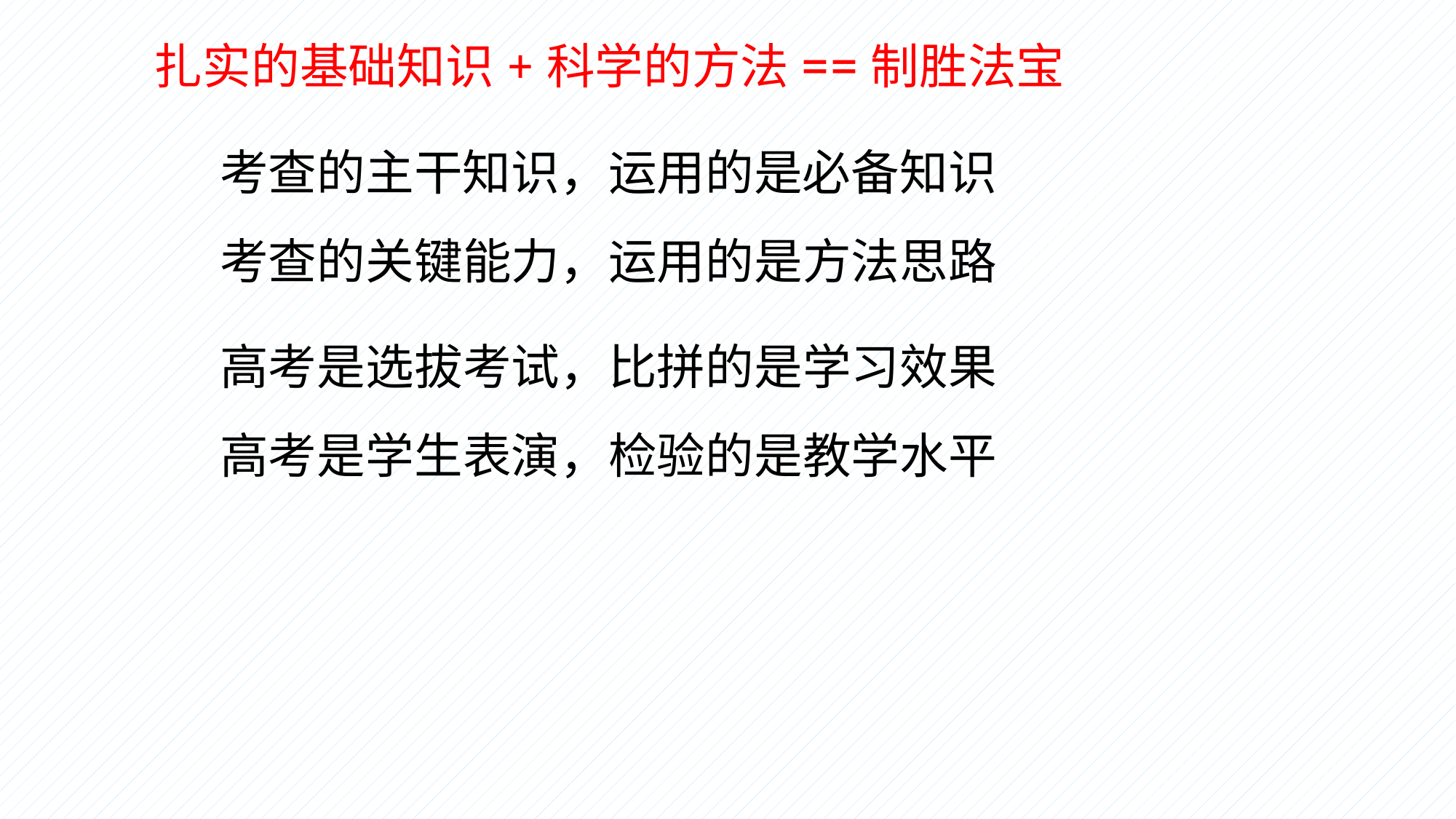

扎实的基础知识+科学的方法==制胜法宝
考查的主干知识，运用的是必备知识
考查的关键能力，运用的是方法思路
高考是选拔考试，比拼的是学习效果
高考是学生表演，检验的是教学水平